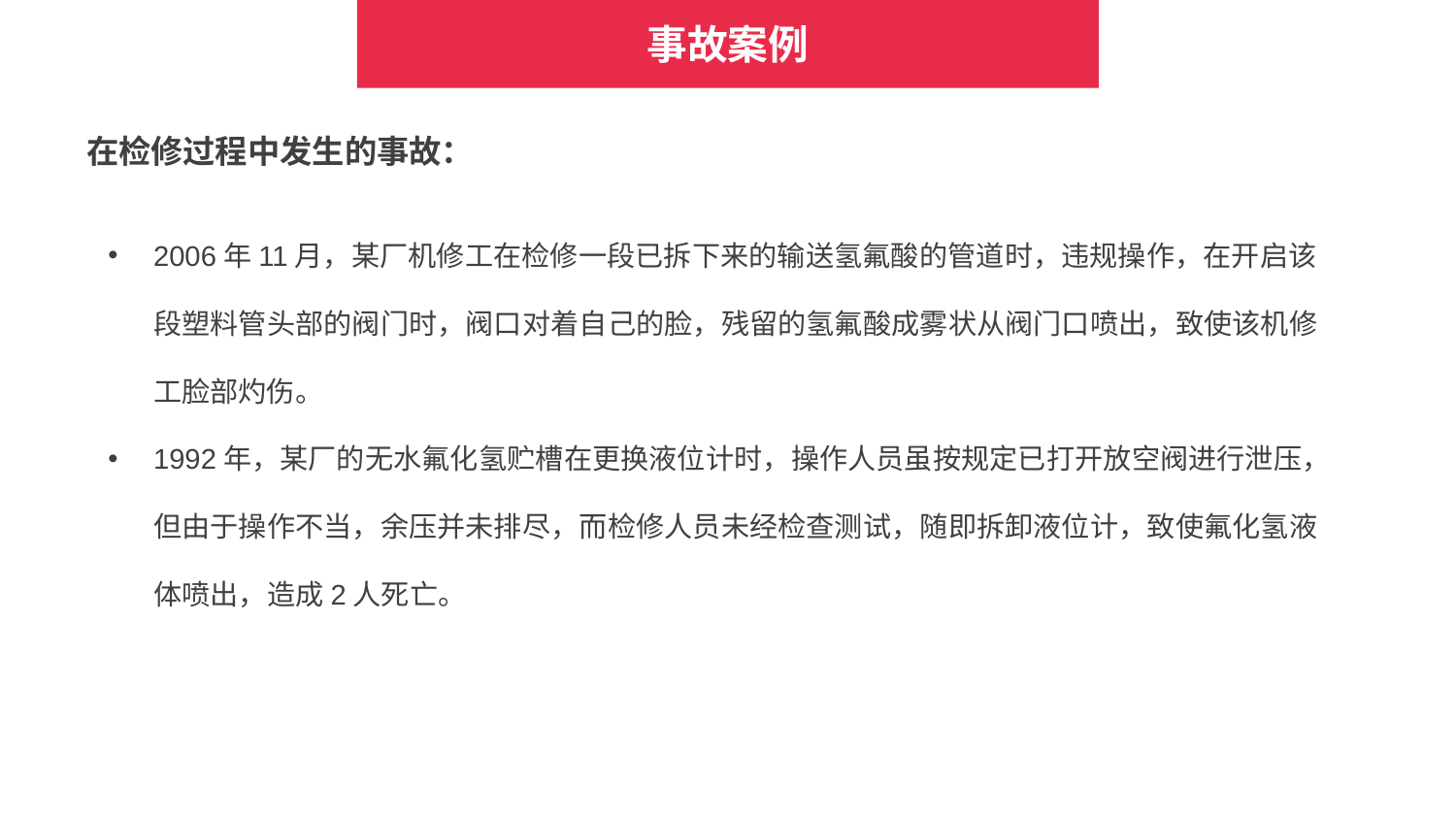

事故案例
在检修过程中发生的事故：
2006年11月，某厂机修工在检修一段已拆下来的输送氢氟酸的管道时，违规操作，在开启该段塑料管头部的阀门时，阀口对着自己的脸，残留的氢氟酸成雾状从阀门口喷出，致使该机修工脸部灼伤。
1992年，某厂的无水氟化氢贮槽在更换液位计时，操作人员虽按规定已打开放空阀进行泄压，但由于操作不当，余压并未排尽，而检修人员未经检查测试，随即拆卸液位计，致使氟化氢液体喷出，造成2人死亡。